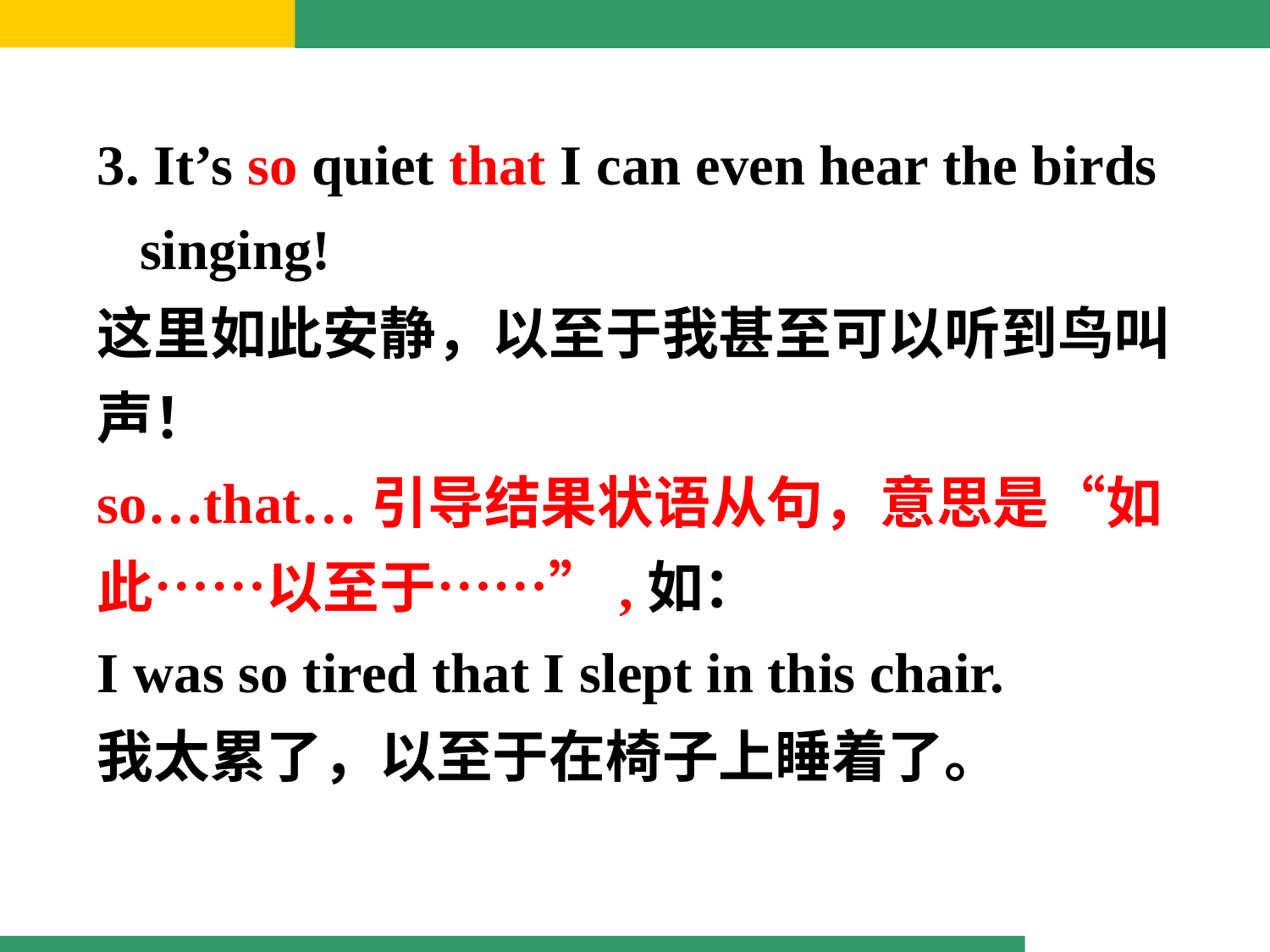

3. It’s so quiet that I can even hear the birds
   singing!
这里如此安静，以至于我甚至可以听到鸟叫声！
so…that…引导结果状语从句，意思是“如此……以至于……”,如：
I was so tired that I slept in this chair.
我太累了，以至于在椅子上睡着了。